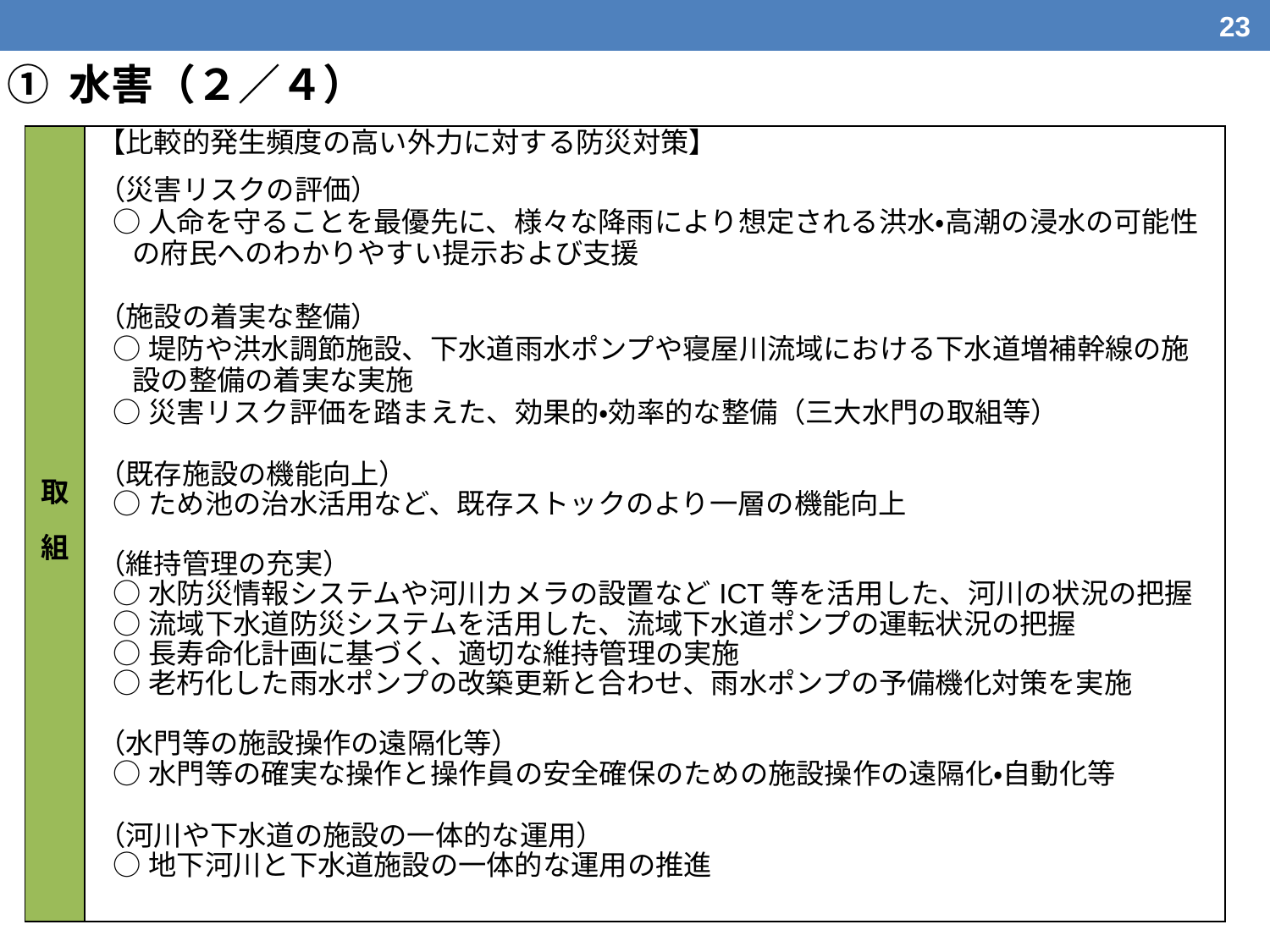

23
① 水害（２／４）
| 取　組 | 【比較的発生頻度の高い外力に対する防災対策】 |
| --- | --- |
|  | （災害リスクの評価） ○人命を守ることを最優先に、様々な降雨により想定される洪水・高潮の浸水の可能性の府民へのわかりやすい提示および支援 （施設の着実な整備） ○堤防や洪水調節施設、下水道雨水ポンプや寝屋川流域における下水道増補幹線の施設の整備の着実な実施 ○災害リスク評価を踏まえた、効果的・効率的な整備（三大水門の取組等） （既存施設の機能向上） ○ため池の治水活用など、既存ストックのより一層の機能向上 （維持管理の充実） ○水防災情報システムや河川カメラの設置などICT等を活用した、河川の状況の把握 ○流域下水道防災システムを活用した、流域下水道ポンプの運転状況の把握 ○長寿命化計画に基づく、適切な維持管理の実施 ○老朽化した雨水ポンプの改築更新と合わせ、雨水ポンプの予備機化対策を実施 （水門等の施設操作の遠隔化等） ○水門等の確実な操作と操作員の安全確保のための施設操作の遠隔化・自動化等 （河川や下水道の施設の一体的な運用） ○地下河川と下水道施設の一体的な運用の推進 |